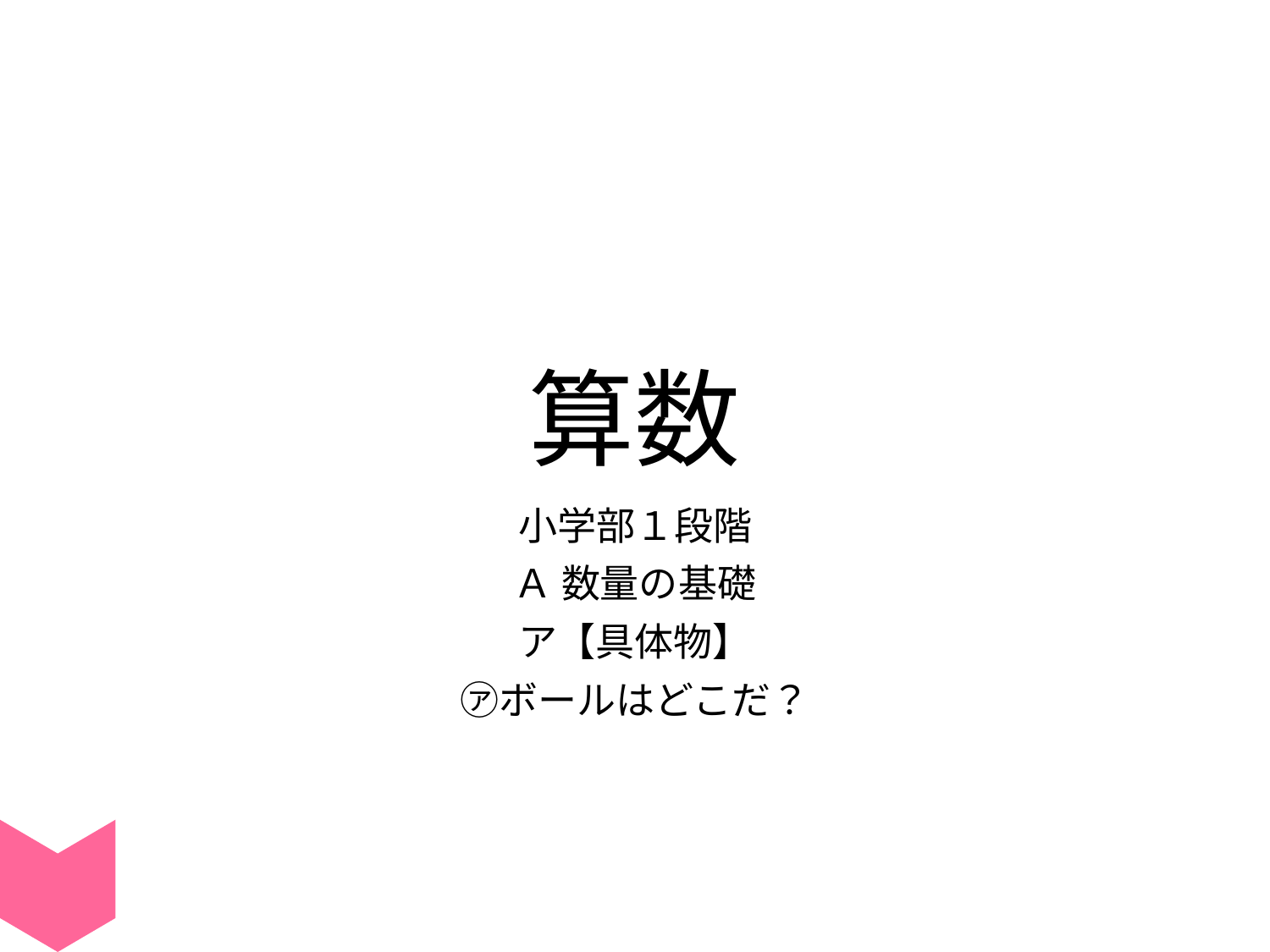

# 算数
小学部１段階
Ａ 数量の基礎
ア【具体物】
㋐ボールはどこだ？